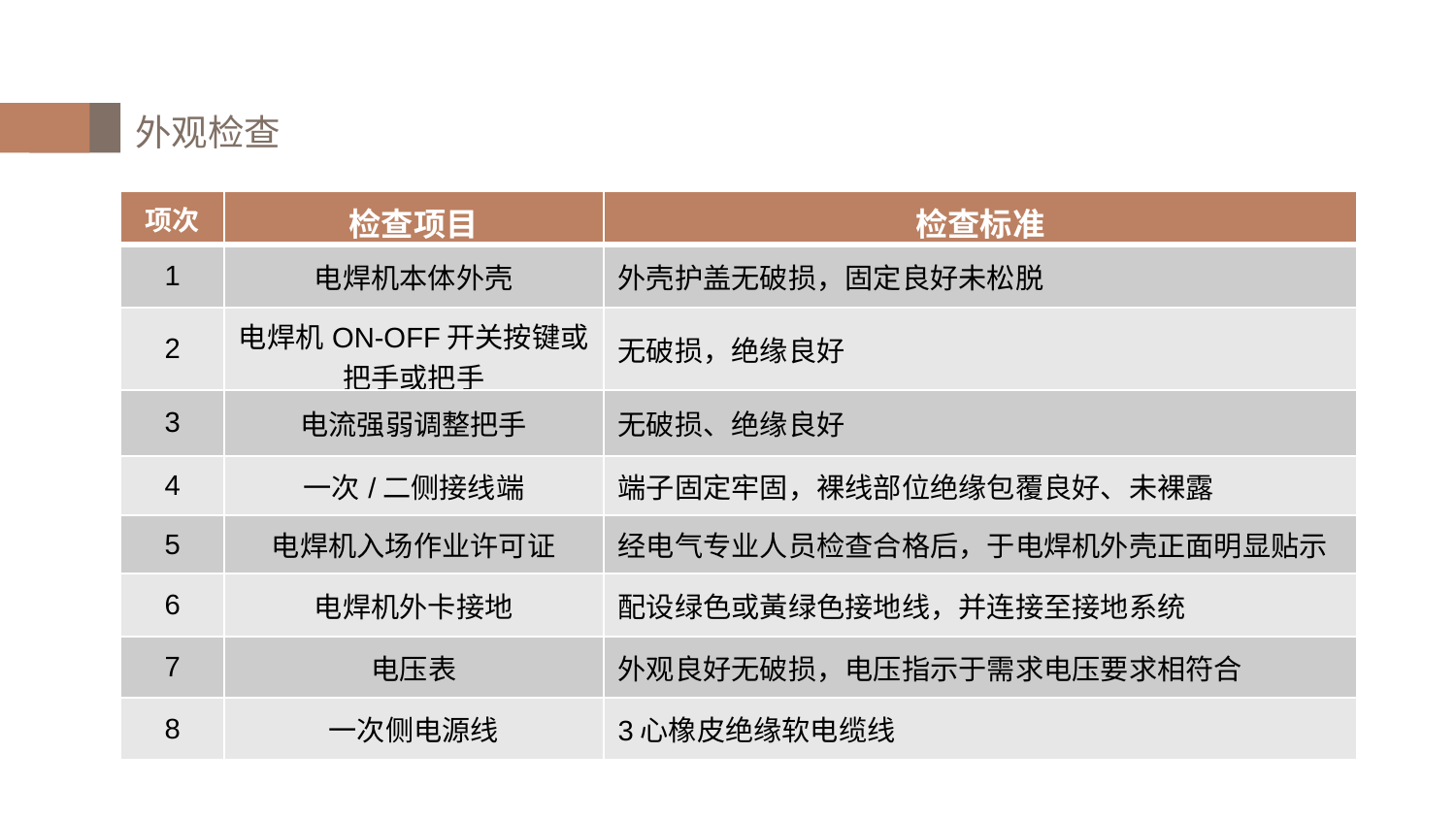

二、了解电焊机

外观检查
| 项次 | 检查项目 | 检查标准 |
| --- | --- | --- |
| 1 | 电焊机本体外壳 | 外壳护盖无破损，固定良好未松脱 |
| 2 | 电焊机ON-OFF开关按键或把手或把手 | 无破损，绝缘良好 |
| 3 | 电流强弱调整把手 | 无破损、绝缘良好 |
| 4 | 一次/二侧接线端 | 端子固定牢固，裸线部位绝缘包覆良好、未裸露 |
| 5 | 电焊机入场作业许可证 | 经电气专业人员检查合格后，于电焊机外壳正面明显贴示 |
| 6 | 电焊机外卡接地 | 配设绿色或黃绿色接地线，并连接至接地系统 |
| 7 | 电压表 | 外观良好无破损，电压指示于需求电压要求相符合 |
| 8 | 一次侧电源线 | 3心橡皮绝缘软电缆线 |